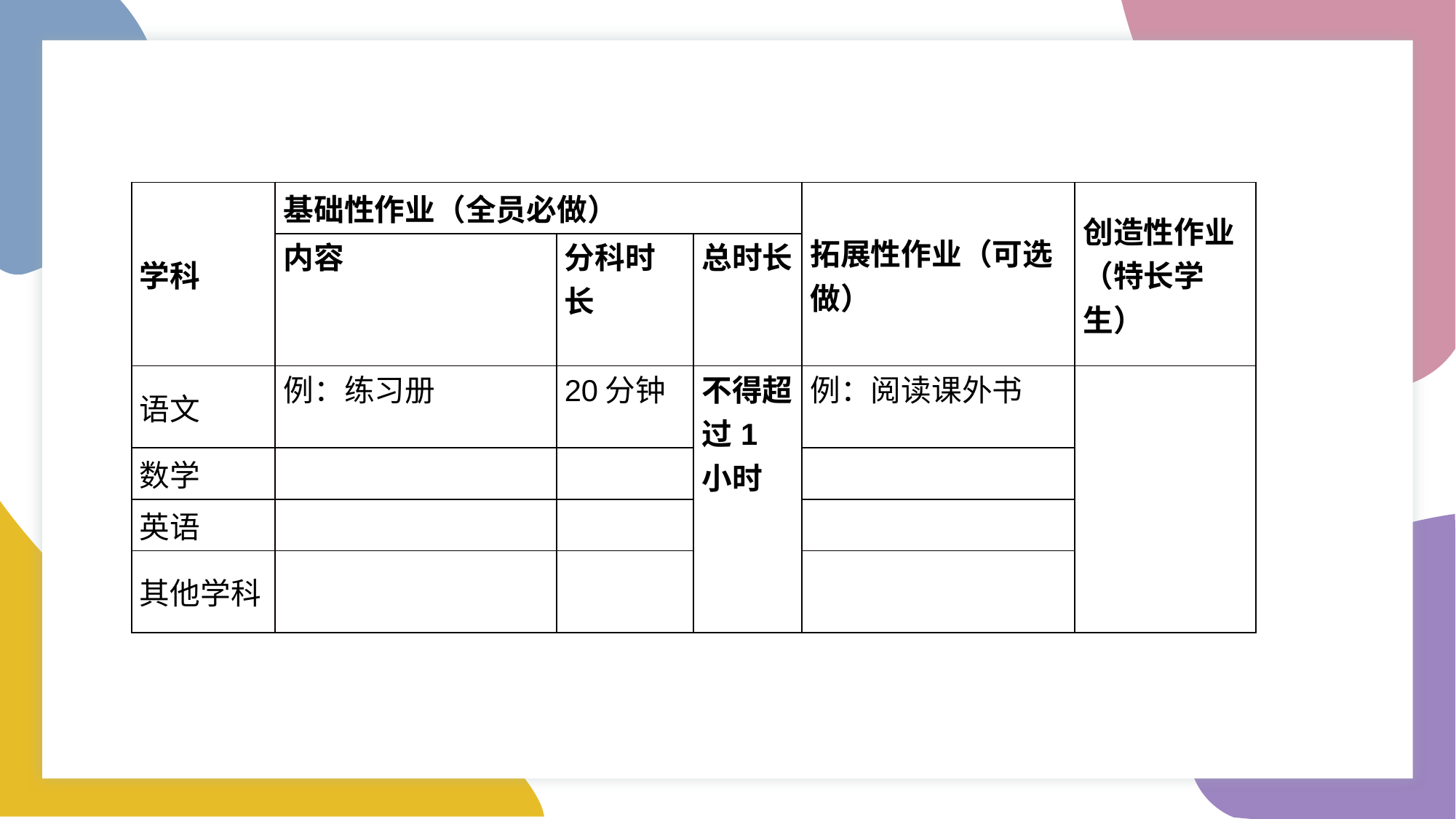

| 学科 | 基础性作业（全员必做） |  |  | 拓展性作业（可选做） | 创造性作业（特长学生） |
| --- | --- | --- | --- | --- | --- |
|  | 内容 | 分科时长 | 总时长 |  |  |
| 语文 | 例：练习册 | 20分钟 | 不得超过1 小时 | 例：阅读课外书 |  |
| 数学 |  |  |  |  |  |
| 英语 |  |  |  |  |  |
| 其他学科 |  |  |  |  |  |